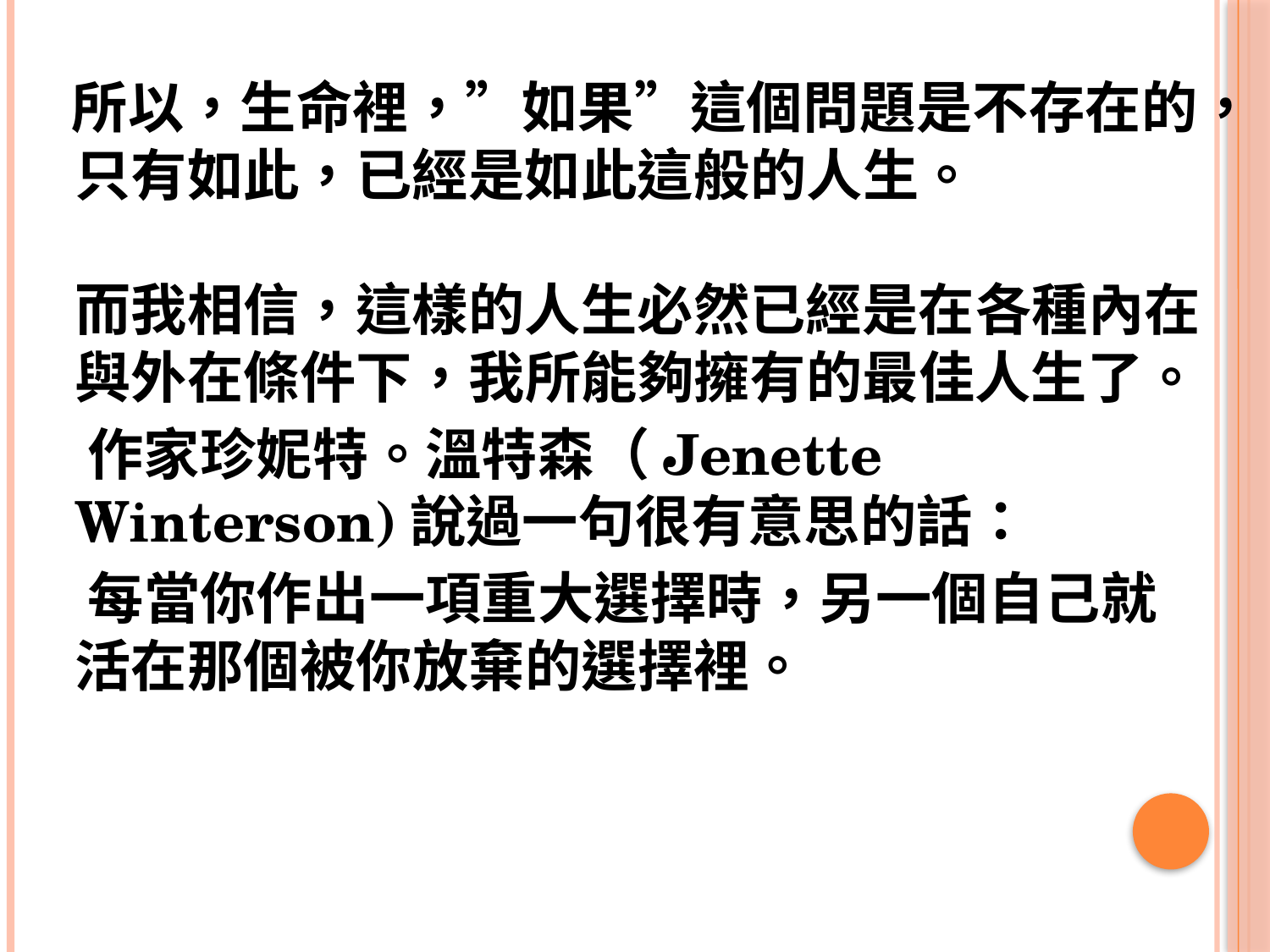

#
   所以，生命裡，”如果”這個問題是不存在的，只有如此，已經是如此這般的人生。
而我相信，這樣的人生必然已經是在各種內在與外在條件下，我所能夠擁有的最佳人生了。
   作家珍妮特。溫特森（Jenette Winterson)說過一句很有意思的話：
   每當你作出一項重大選擇時，另一個自己就活在那個被你放棄的選擇裡。